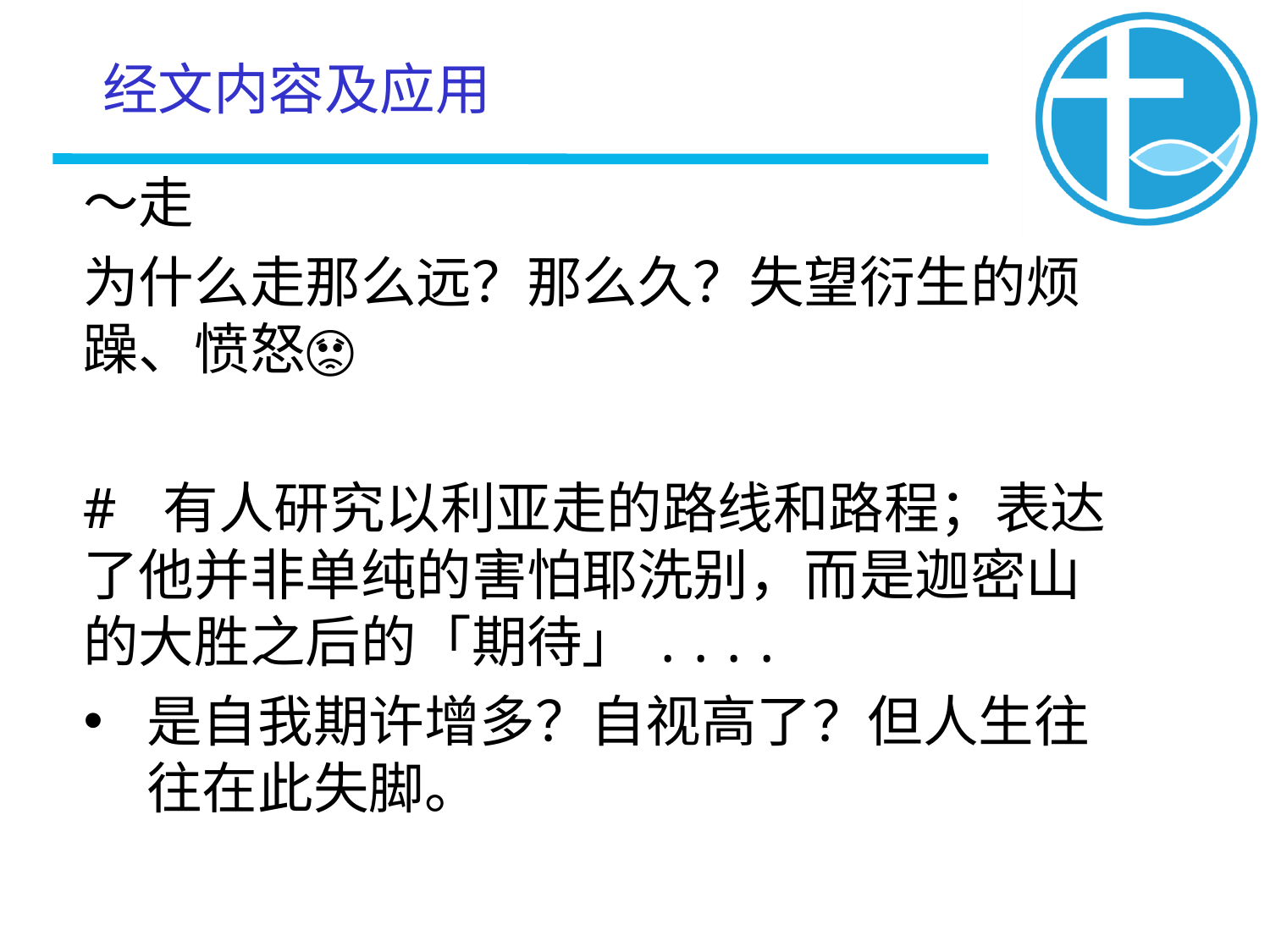

# 经文内容及应用
～走
为什么走那么远？那么久？失望衍生的烦躁、愤怒😡

# 有人研究以利亚走的路线和路程；表达了他并非单纯的害怕耶洗别，而是迦密山的大胜之后的「期待」....
是自我期许增多？自视高了？但人生往往在此失脚。